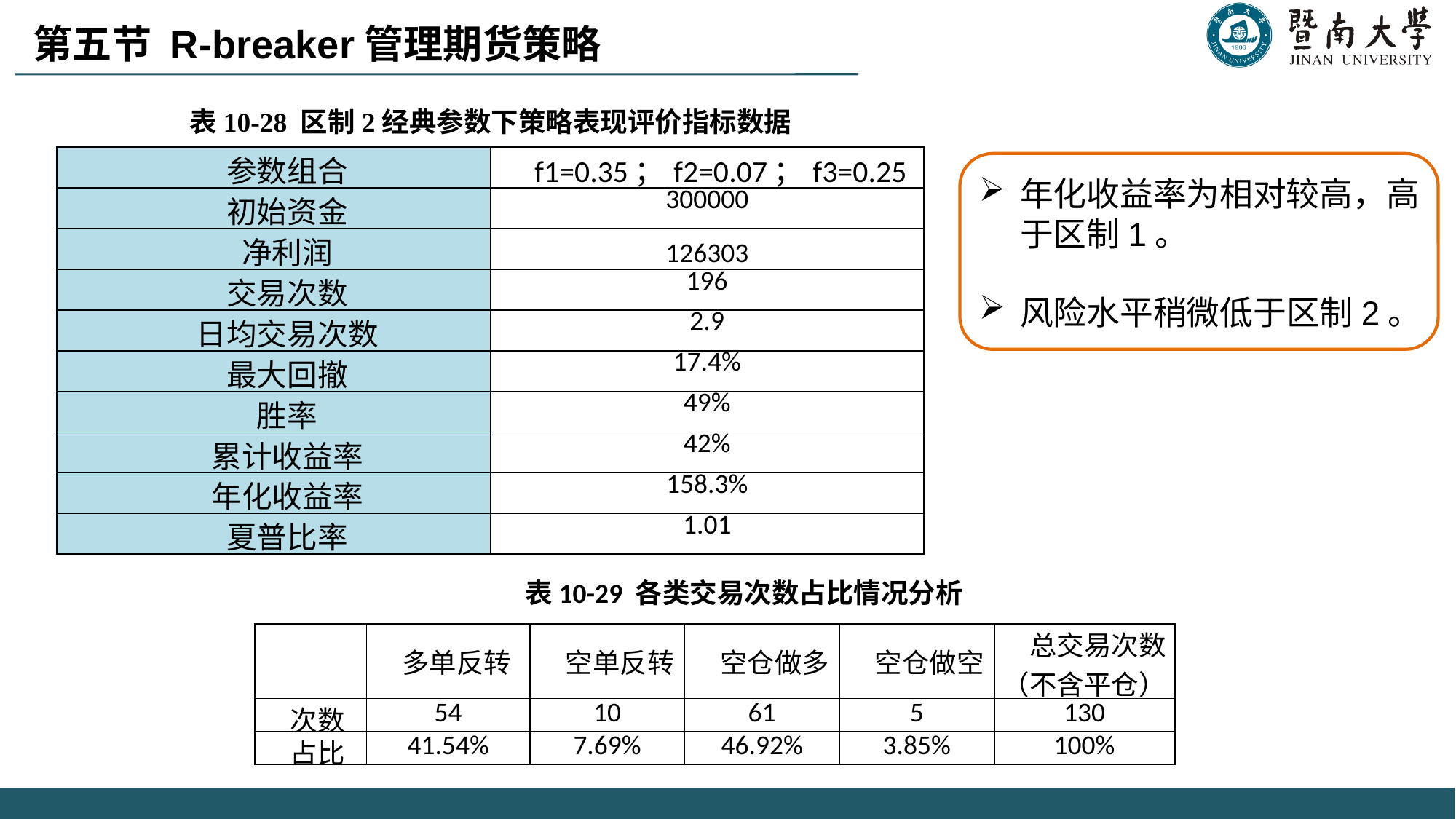

第五节 R-breaker管理期货策略
表10-28 区制2经典参数下策略表现评价指标数据
| 参数组合 | f1=0.35；f2=0.07；f3=0.25 |
| --- | --- |
| 初始资金 | 300000 |
| 净利润 | 126303 |
| 交易次数 | 196 |
| 日均交易次数 | 2.9 |
| 最大回撤 | 17.4% |
| 胜率 | 49% |
| 累计收益率 | 42% |
| 年化收益率 | 158.3% |
| 夏普比率 | 1.01 |

年化收益率为相对较高，高于区制1。

风险水平稍微低于区制2。
表10-29 各类交易次数占比情况分析
|  | 多单反转 | 空单反转 | 空仓做多 | 空仓做空 | 总交易次数（不含平仓） |
| --- | --- | --- | --- | --- | --- |
| 次数 | 54 | 10 | 61 | 5 | 130 |
| 占比 | 41.54% | 7.69% | 46.92% | 3.85% | 100% |